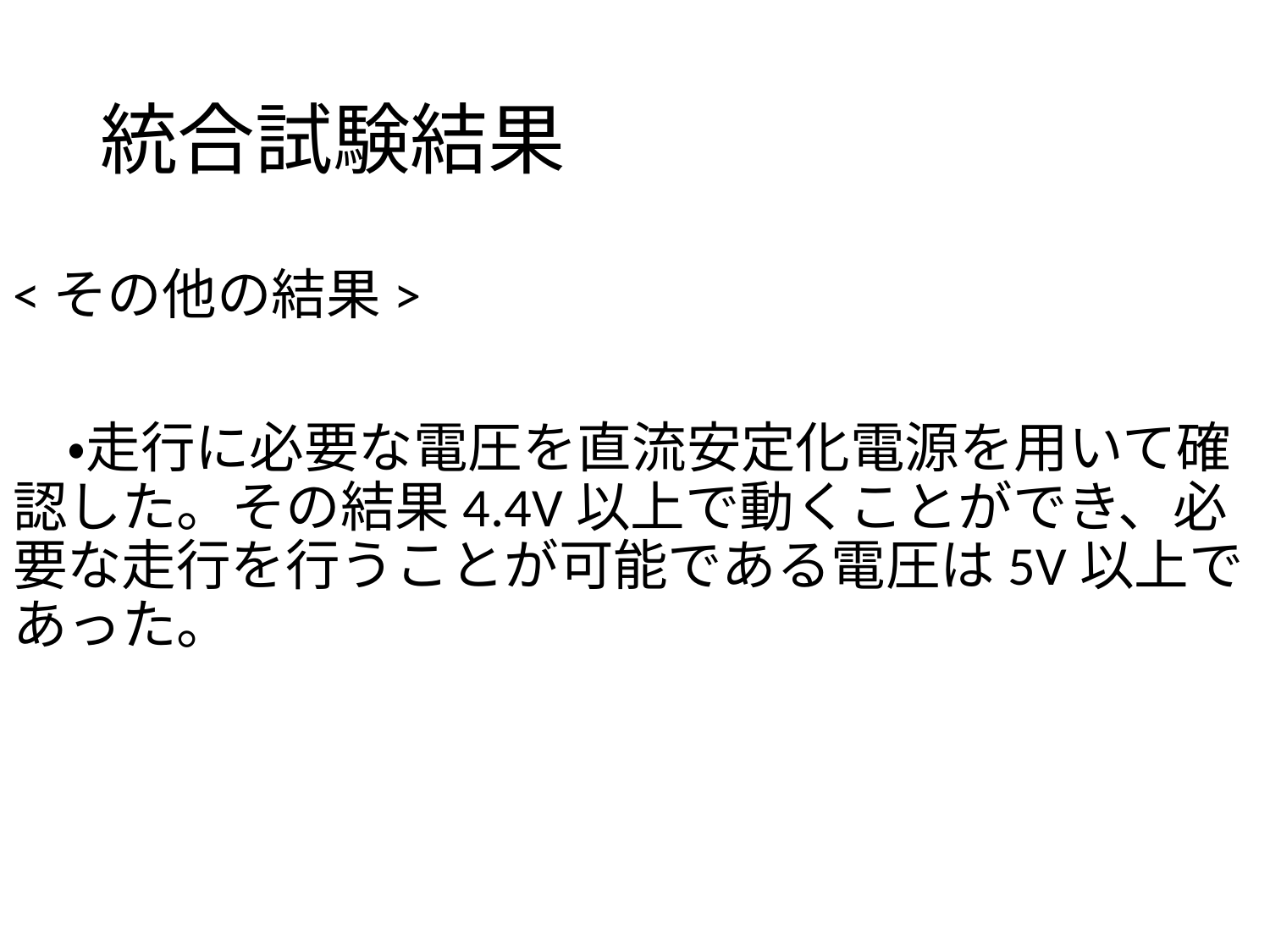

# 統合試験結果
<その他の結果>

　・走行に必要な電圧を直流安定化電源を用いて確認した。その結果4.4V以上で動くことができ、必要な走行を行うことが可能である電圧は5V以上であった。